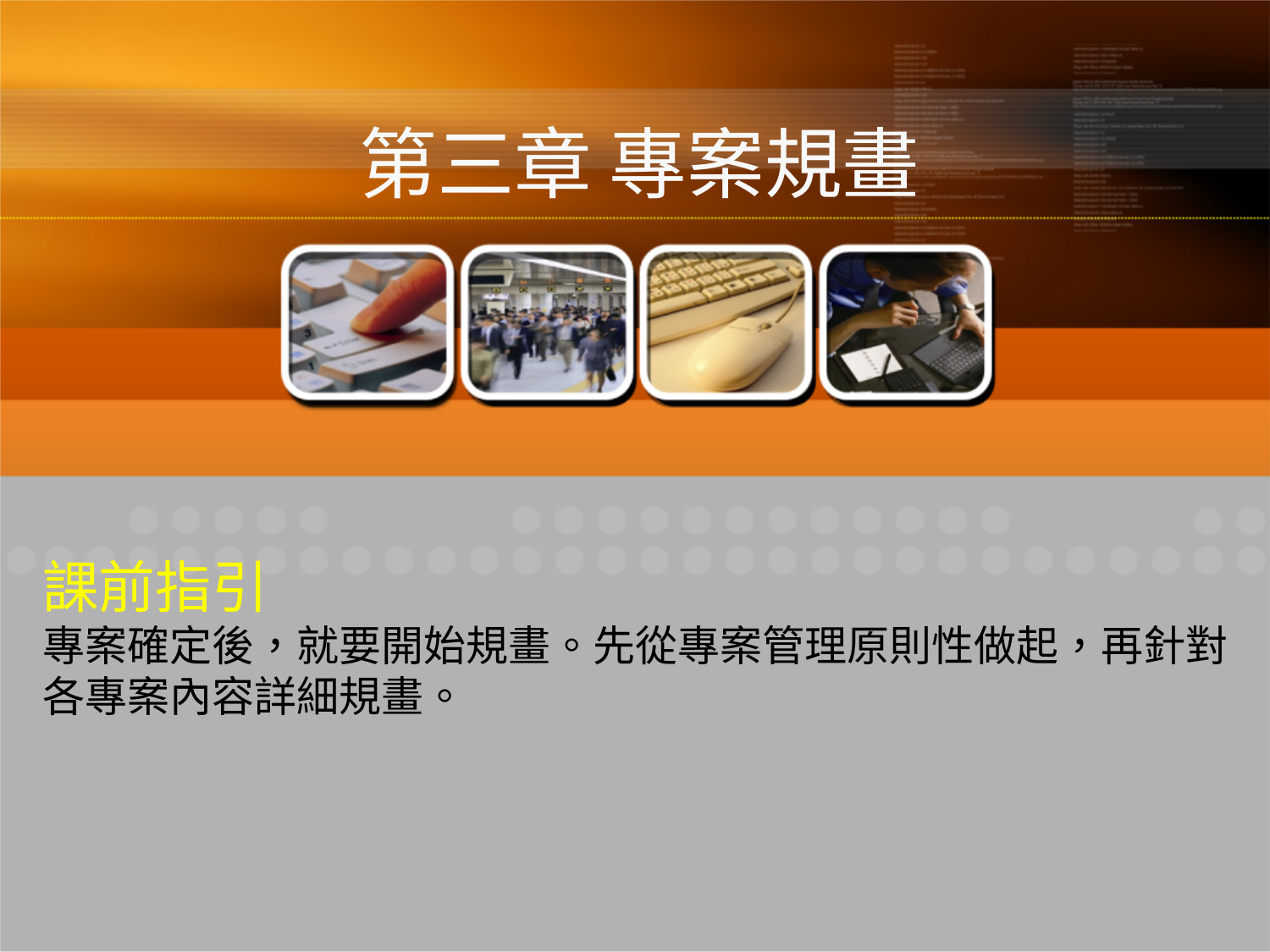

第三章 專案規畫
課前指引
專案確定後，就要開始規畫。先從專案管理原則性做起，再針對各專案內容詳細規畫。